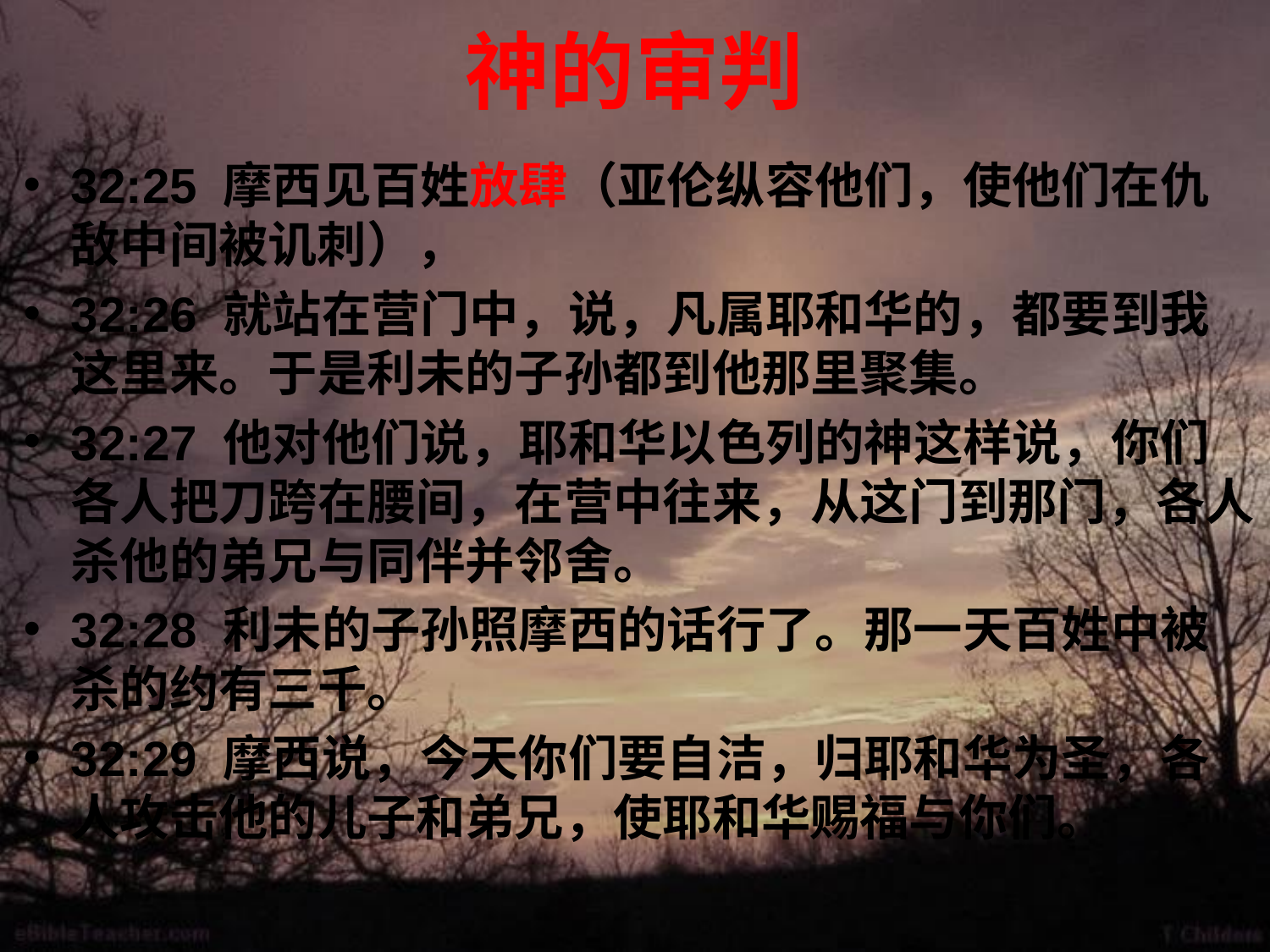

# 神的审判
32:25 摩西见百姓放肆（亚伦纵容他们，使他们在仇敌中间被讥刺），
32:26 就站在营门中，说，凡属耶和华的，都要到我这里来。于是利未的子孙都到他那里聚集。
32:27 他对他们说，耶和华以色列的神这样说，你们各人把刀跨在腰间，在营中往来，从这门到那门，各人杀他的弟兄与同伴并邻舍。
32:28 利未的子孙照摩西的话行了。那一天百姓中被杀的约有三千。
32:29 摩西说，今天你们要自洁，归耶和华为圣，各人攻击他的儿子和弟兄，使耶和华赐福与你们。